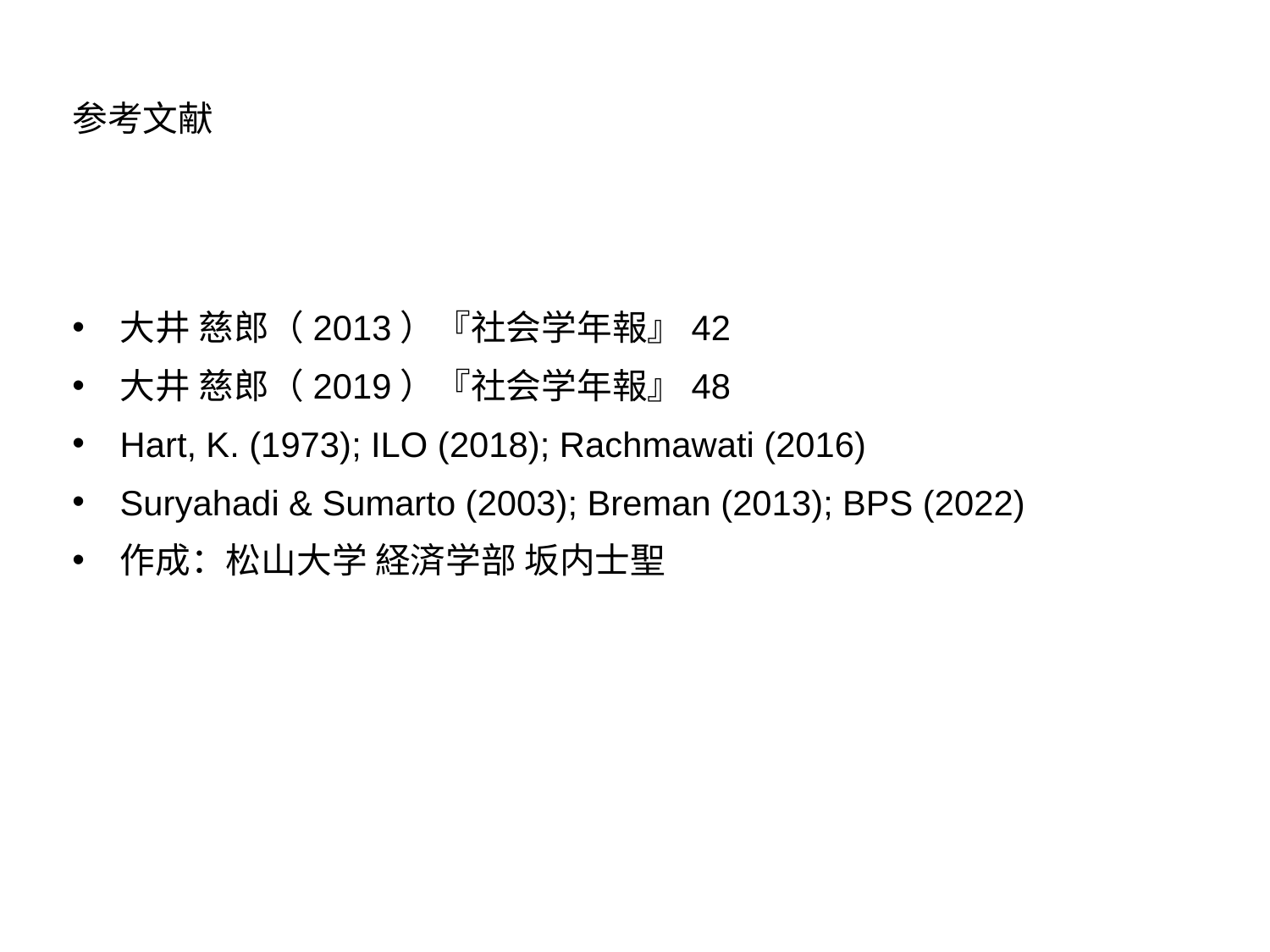

# 参考文献

大井 慈郎（2013）『社会学年報』42
大井 慈郎（2019）『社会学年報』48
Hart, K. (1973); ILO (2018); Rachmawati (2016)
Suryahadi & Sumarto (2003); Breman (2013); BPS (2022)
作成：松山大学 経済学部 坂内士聖